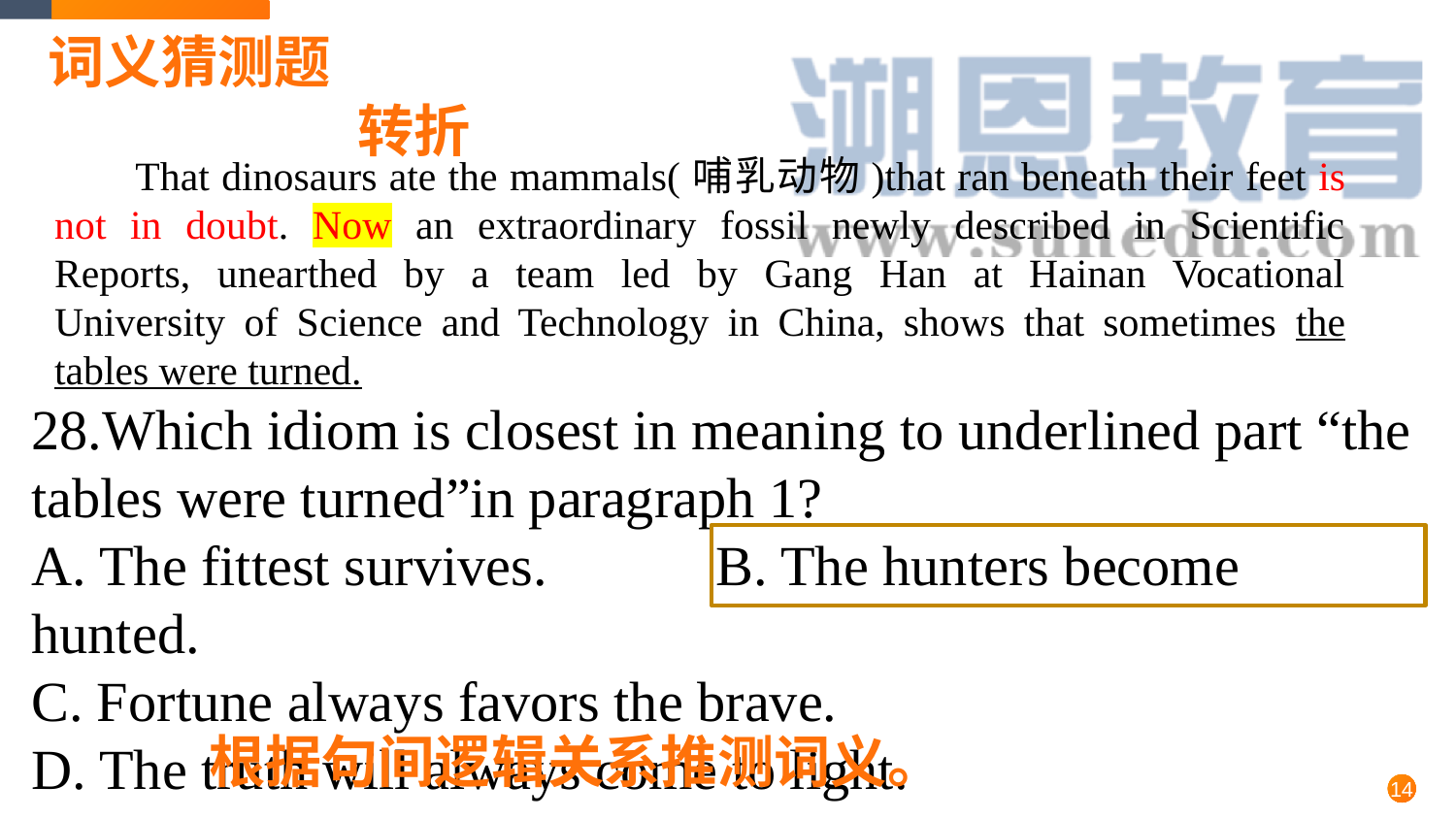

词义猜测题
转折
That dinosaurs ate the mammals(哺乳动物)that ran beneath their feet is not in doubt. Now an extraordinary fossil newly described in Scientific Reports, unearthed by a team led by Gang Han at Hainan Vocational University of Science and Technology in China, shows that sometimes the tables were turned.
28.Which idiom is closest in meaning to underlined part “the tables were turned”in paragraph 1?
A. The fittest survives.            B. The hunters become hunted.
C. Fortune always favors the brave.
D. The truth will always come to light.

根据句间逻辑关系推测词义。